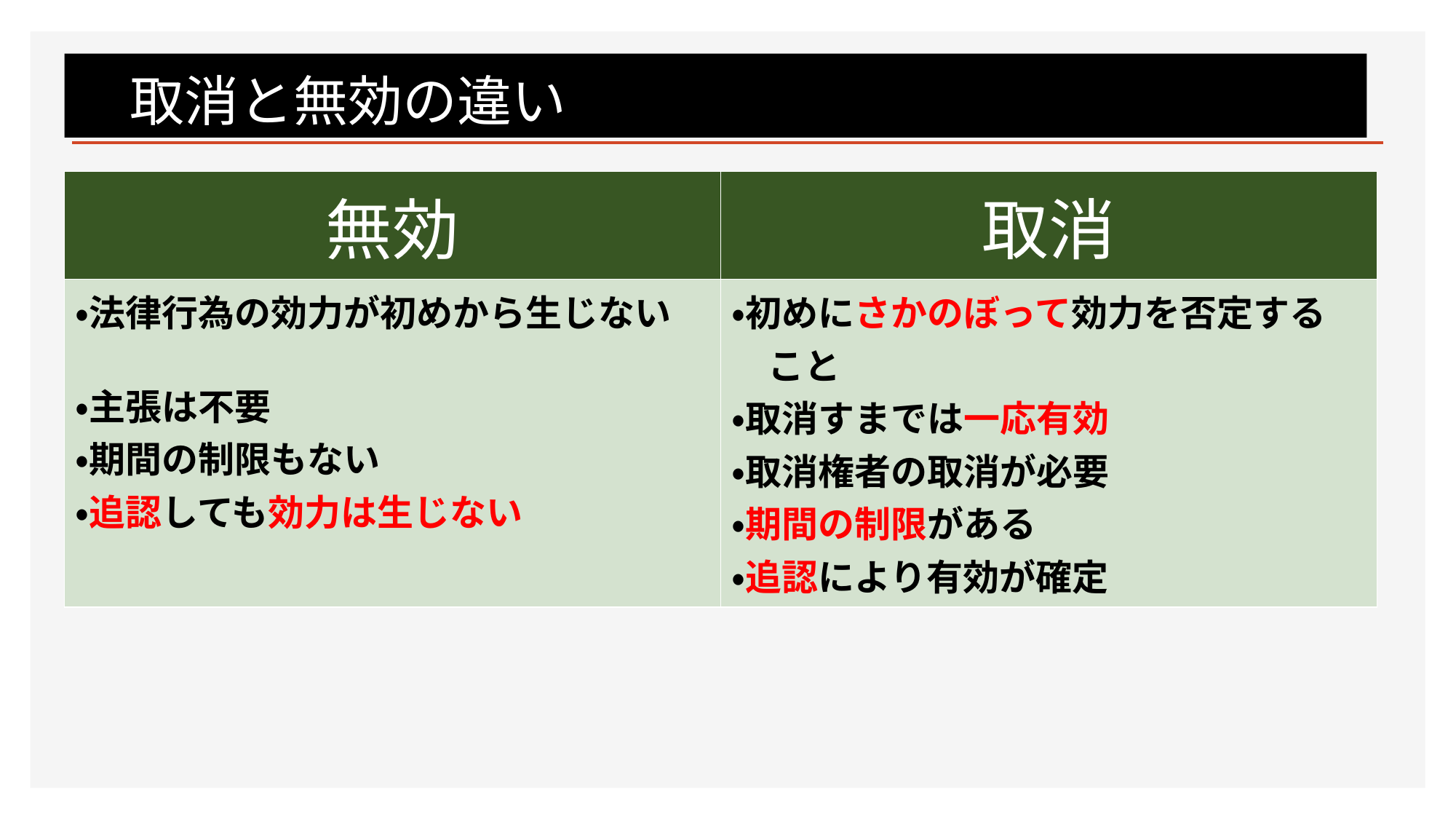

# 取消と無効の違い
| 無効 | 取消 |
| --- | --- |
| ・法律行為の効力が初めから生じない ・主張は不要 ・期間の制限もない ・追認しても効力は生じない | ・初めにさかのぼって効力を否定する 　こと ・取消すまでは一応有効 ・取消権者の取消が必要 ・期間の制限がある ・追認により有効が確定 |